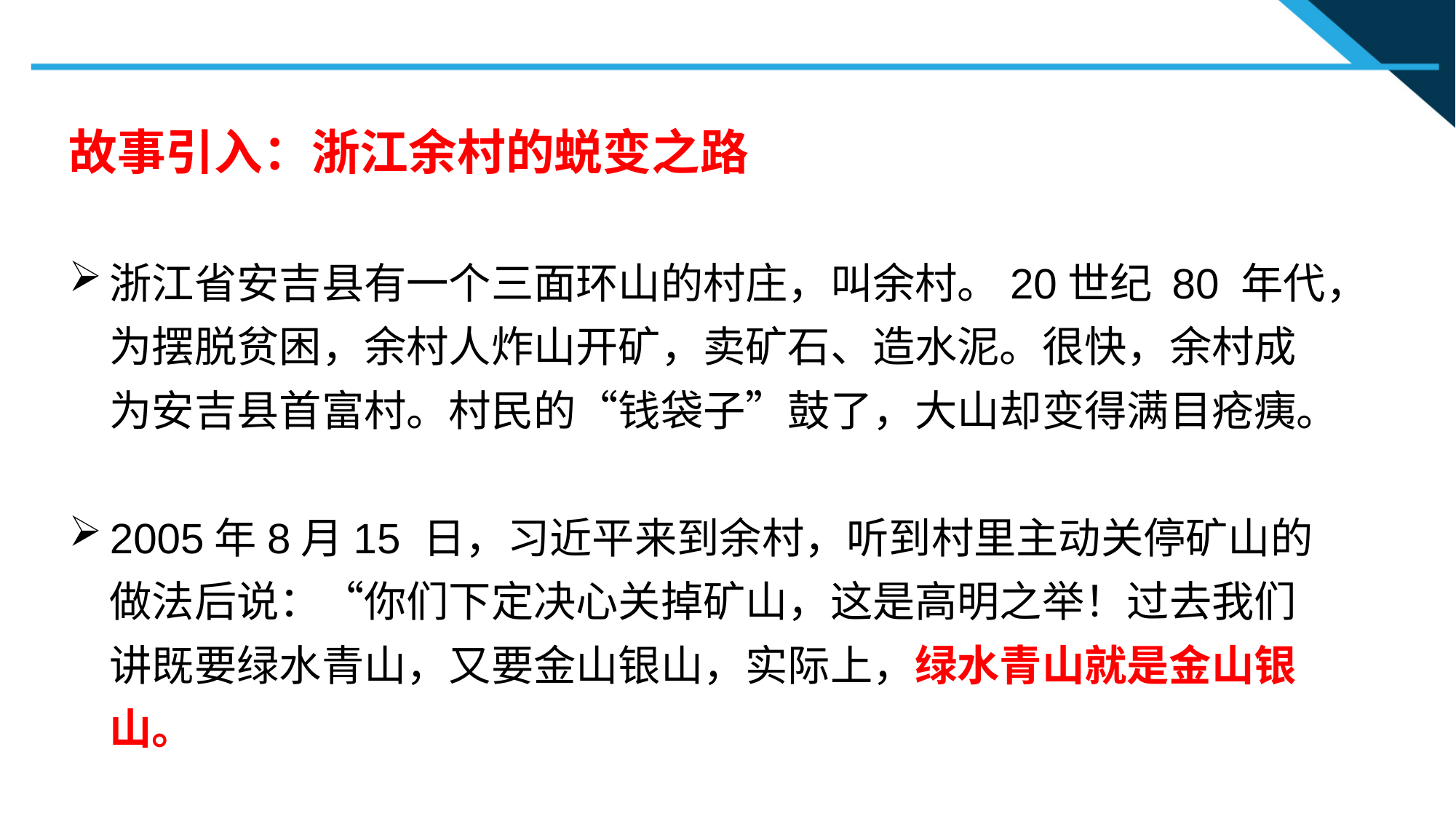

故事引入：浙江余村的蜕变之路

浙江省安吉县有一个三面环山的村庄，叫余村。20世纪 80 年代，为摆脱贫困，余村人炸山开矿，卖矿石、造水泥。很快，余村成为安吉县首富村。村民的“钱袋子”鼓了，大山却变得满目疮痍。

2005年8月15 日，习近平来到余村，听到村里主动关停矿山的做法后说：“你们下定决心关掉矿山，这是高明之举！过去我们讲既要绿水青山，又要金山银山，实际上，绿水青山就是金山银山。